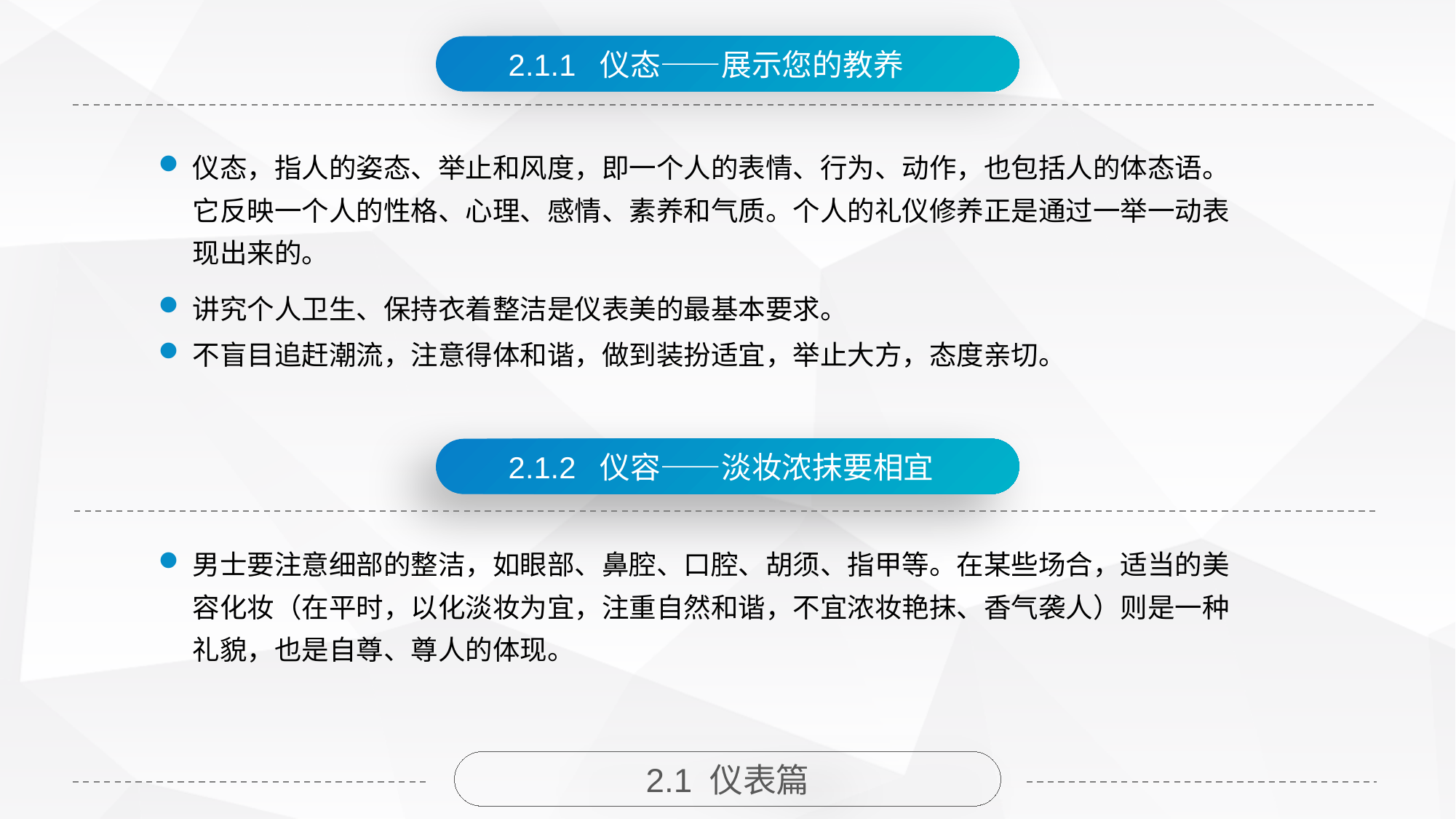

2.1.1  仪态——展示您的教养
仪态，指人的姿态、举止和风度，即一个人的表情、行为、动作，也包括人的体态语。它反映一个人的性格、心理、感情、素养和气质。个人的礼仪修养正是通过一举一动表现出来的。
讲究个人卫生、保持衣着整洁是仪表美的最基本要求。
不盲目追赶潮流，注意得体和谐，做到装扮适宜，举止大方，态度亲切。

2.1.2  仪容——淡妆浓抹要相宜
男士要注意细部的整洁，如眼部、鼻腔、口腔、胡须、指甲等。在某些场合，适当的美容化妆（在平时，以化淡妆为宜，注重自然和谐，不宜浓妆艳抹、香气袭人）则是一种礼貌，也是自尊、尊人的体现。
2.1 仪表篇